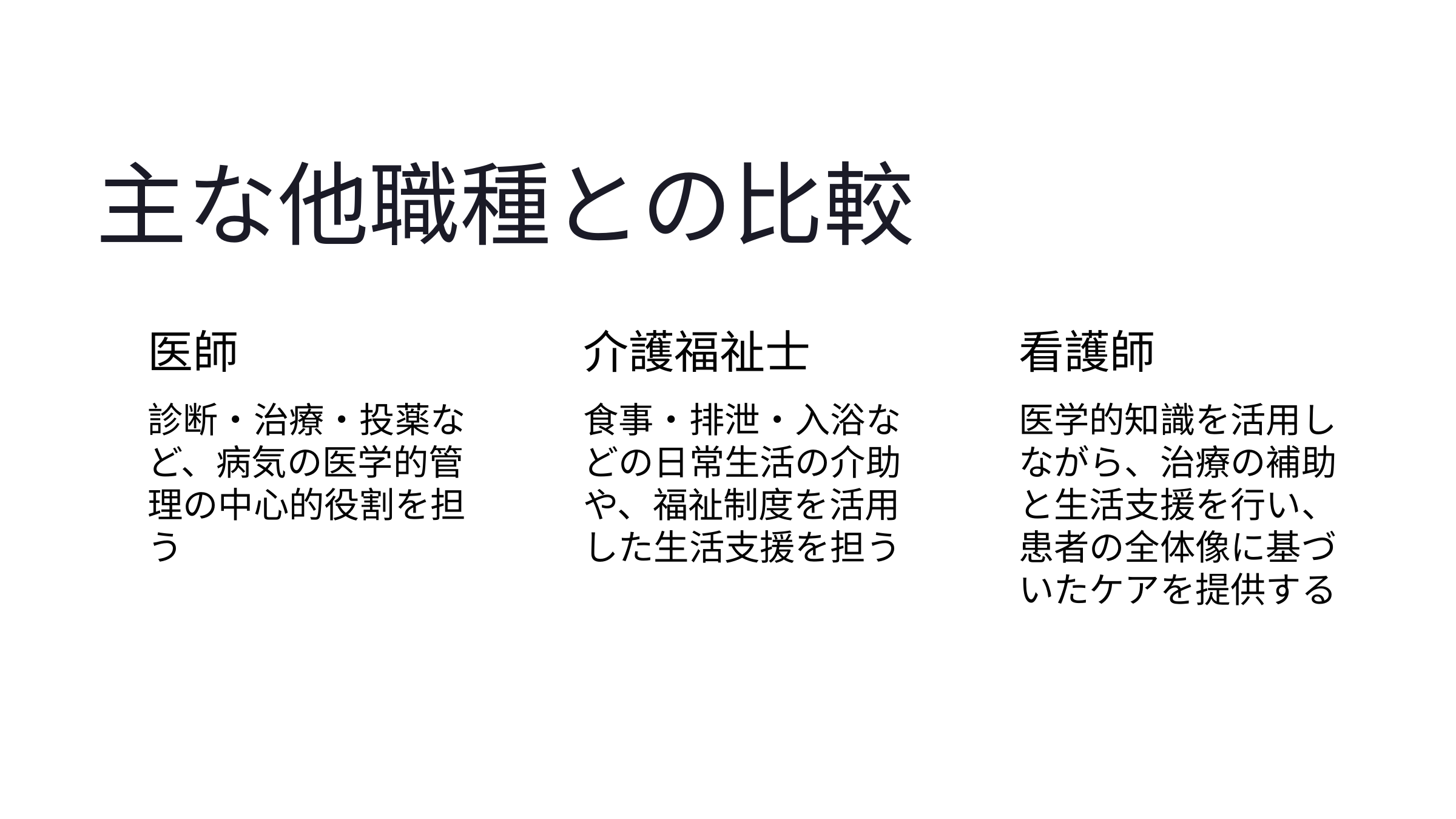

主な他職種との比較
医師
介護福祉士
看護師
診断・治療・投薬など、病気の医学的管理の中心的役割を担う
食事・排泄・入浴などの日常生活の介助や、福祉制度を活用した生活支援を担う
医学的知識を活用しながら、治療の補助と生活支援を行い、患者の全体像に基づいたケアを提供する